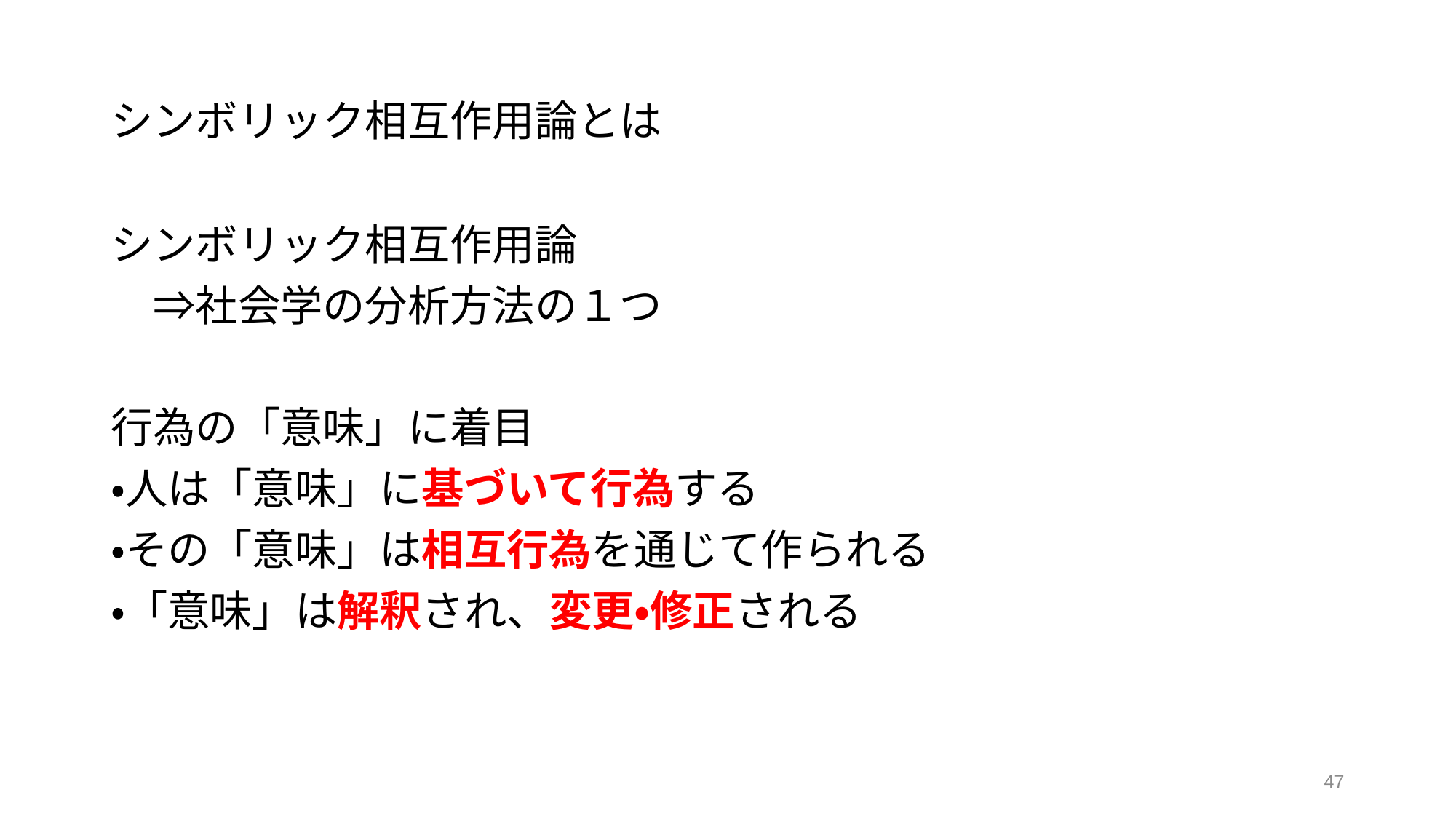

# シンボリック相互作用論とは
シンボリック相互作用論
　⇒社会学の分析方法の１つ

行為の「意味」に着目
・人は「意味」に基づいて行為する
・その「意味」は相互行為を通じて作られる
・「意味」は解釈され、変更・修正される
47